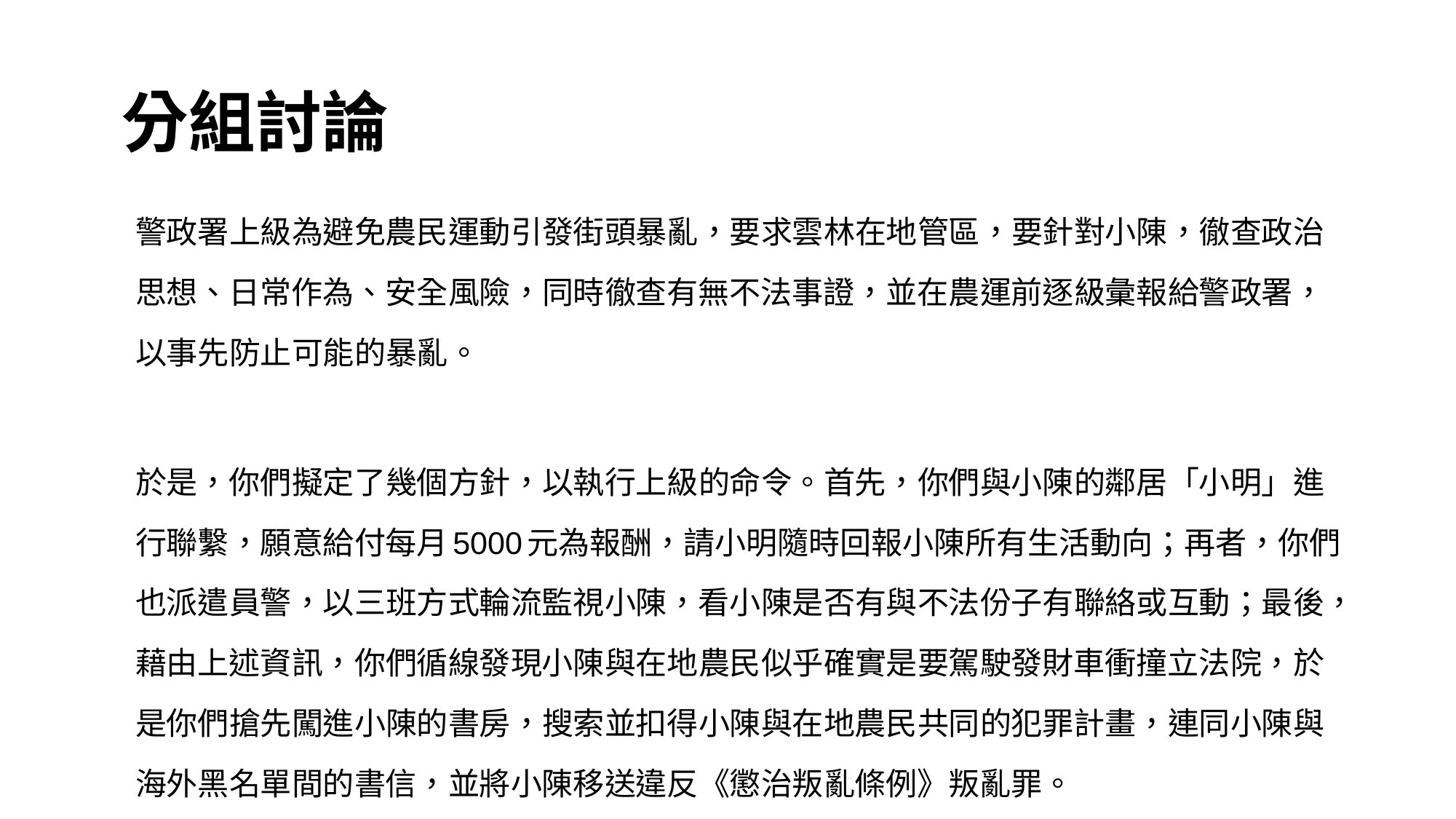

# 分組討論
警政署上級為避免農民運動引發街頭暴亂，要求雲林在地管區，要針對小陳，徹查政治思想、日常作為、安全風險，同時徹查有無不法事證，並在農運前逐級彙報給警政署，以事先防止可能的暴亂。
於是，你們擬定了幾個方針，以執行上級的命令。首先，你們與小陳的鄰居「小明」進行聯繫，願意給付每月5000元為報酬，請小明隨時回報小陳所有生活動向；再者，你們也派遣員警，以三班方式輪流監視小陳，看小陳是否有與不法份子有聯絡或互動；最後，藉由上述資訊，你們循線發現小陳與在地農民似乎確實是要駕駛發財車衝撞立法院，於是你們搶先闖進小陳的書房，搜索並扣得小陳與在地農民共同的犯罪計畫，連同小陳與海外黑名單間的書信，並將小陳移送違反《懲治叛亂條例》叛亂罪。